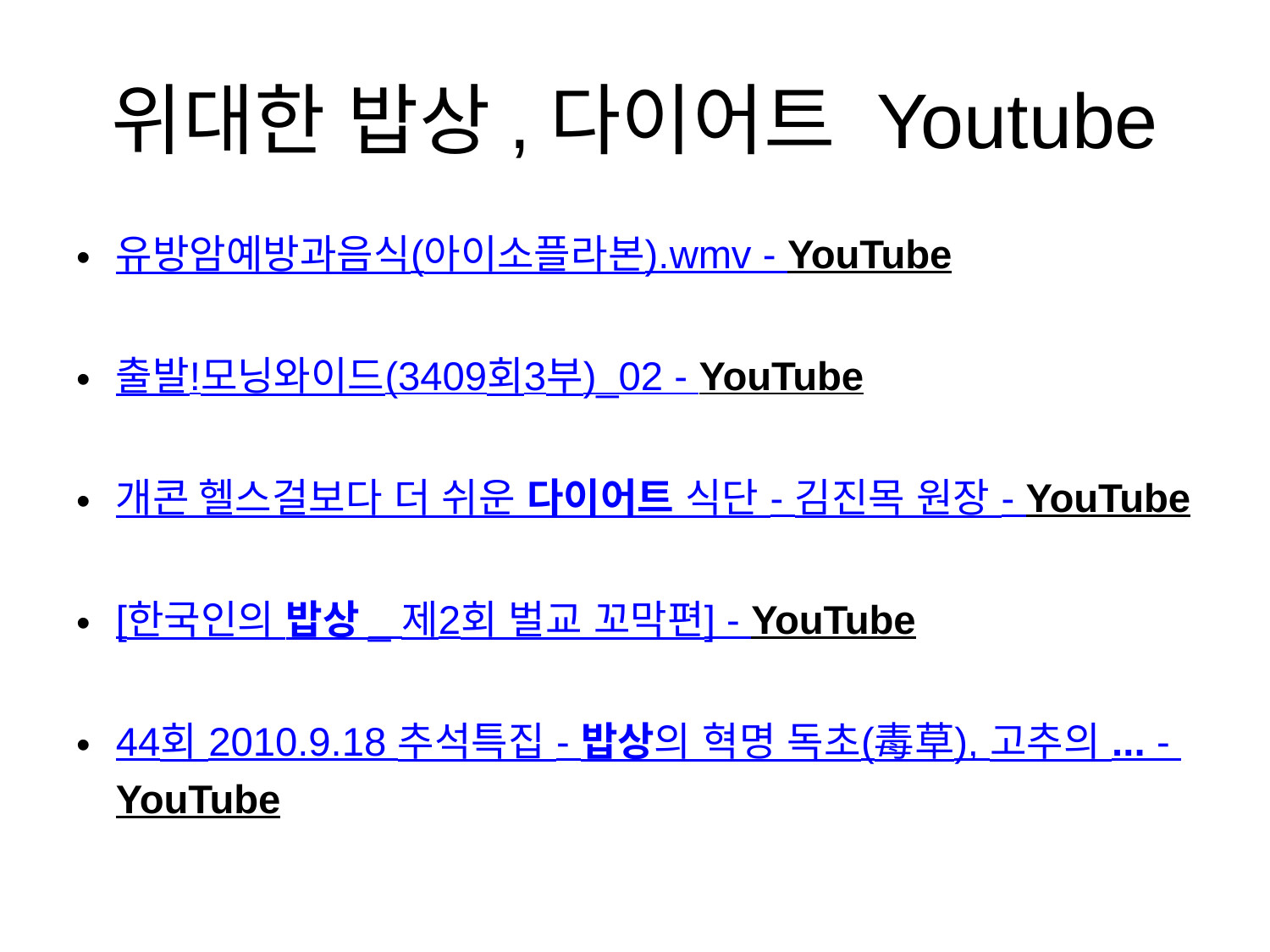

# 위대한 밥상,다이어트 Youtube
유방암예방과음식(아이소플라본).wmv - YouTube

출발!모닝와이드(3409회3부)_02 - YouTube

개콘 헬스걸보다 더 쉬운 다이어트 식단 - 김진목 원장 - YouTube

[한국인의 밥상 _ 제2회 벌교 꼬막편] - YouTube

44회 2010.9.18 추석특집 - 밥상의 혁명 독초(毒草), 고추의 ... - YouTube